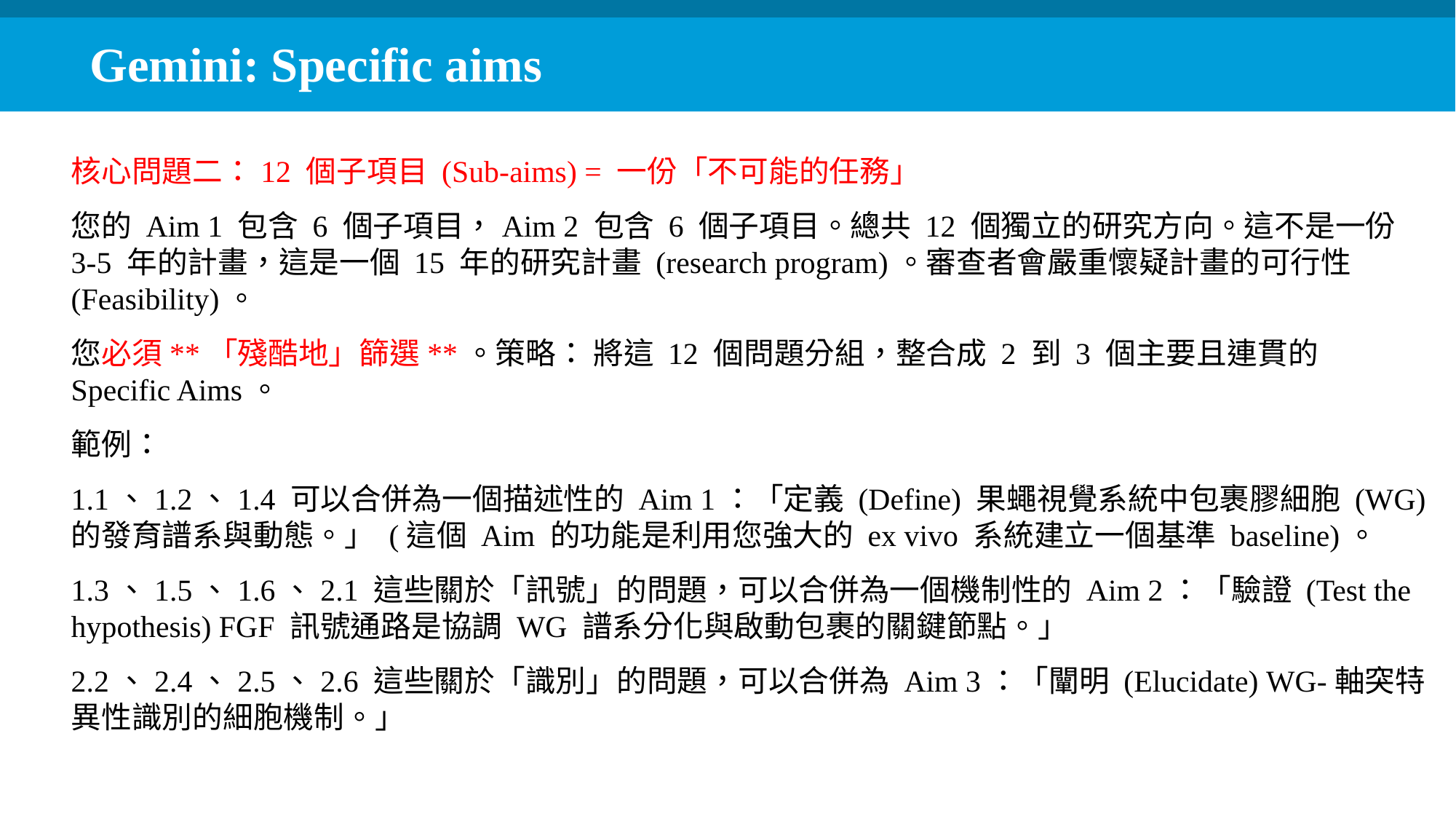

Gemini: Specific aims
核心問題二：12 個子項目 (Sub-aims) = 一份「不可能的任務」
您的 Aim 1 包含 6 個子項目，Aim 2 包含 6 個子項目。總共 12 個獨立的研究方向。這不是一份 3-5 年的計畫，這是一個 15 年的研究計畫 (research program)。審查者會嚴重懷疑計畫的可行性 (Feasibility)。
您必須**「殘酷地」篩選**。策略： 將這 12 個問題分組，整合成 2 到 3 個主要且連貫的 Specific Aims。
範例：
1.1、1.2、1.4 可以合併為一個描述性的 Aim 1：「定義 (Define) 果蠅視覺系統中包裹膠細胞 (WG) 的發育譜系與動態。」 (這個 Aim 的功能是利用您強大的 ex vivo 系統建立一個基準 baseline)。
1.3、1.5、1.6、2.1 這些關於「訊號」的問題，可以合併為一個機制性的 Aim 2：「驗證 (Test the hypothesis) FGF 訊號通路是協調 WG 譜系分化與啟動包裹的關鍵節點。」
2.2、2.4、2.5、2.6 這些關於「識別」的問題，可以合併為 Aim 3：「闡明 (Elucidate) WG-軸突特異性識別的細胞機制。」